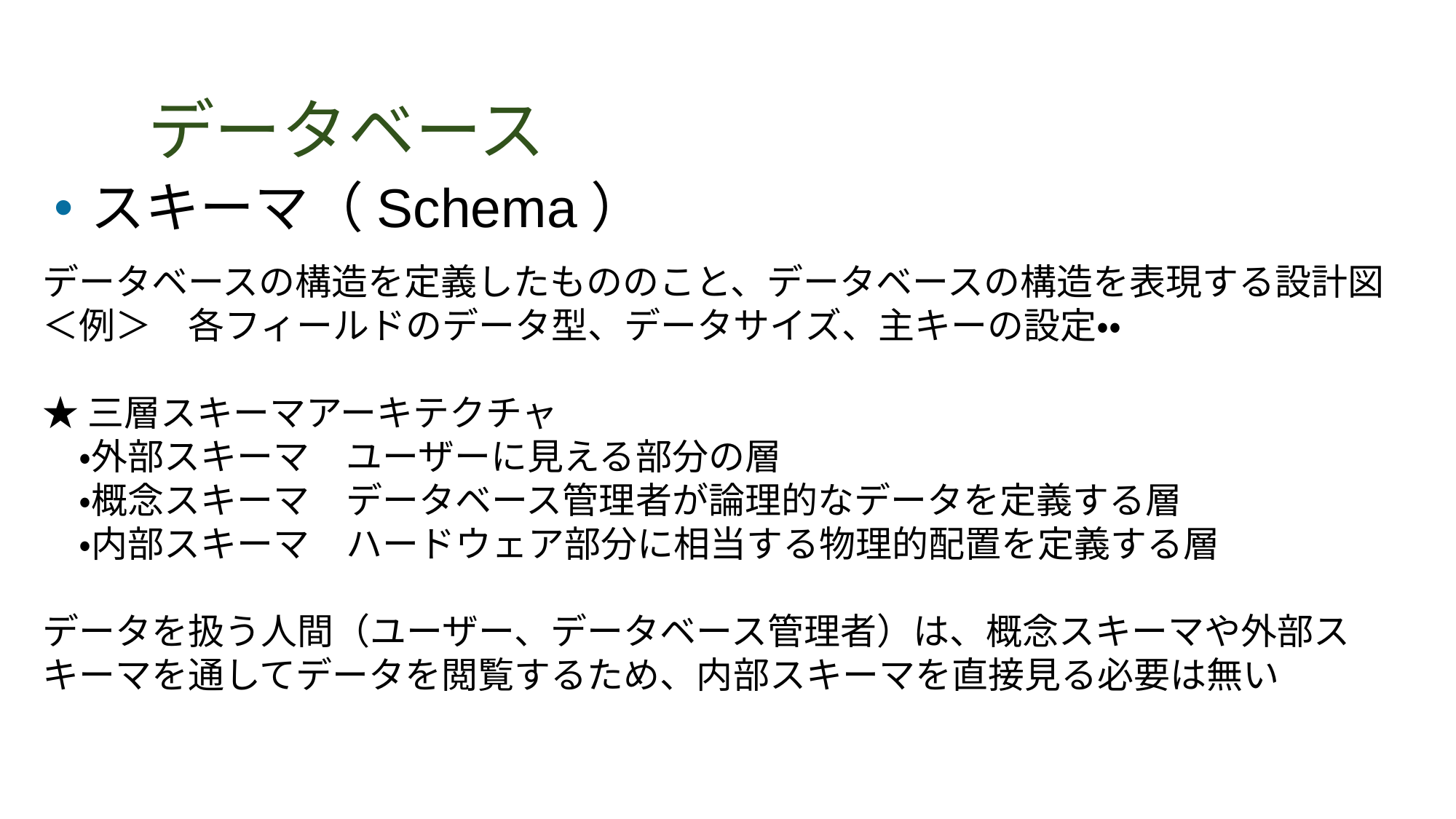

# データベース
スキーマ（Schema）

データベースの構造を定義したもののこと、データベースの構造を表現する設計図
＜例＞　各フィールドのデータ型、データサイズ、主キーの設定・・

★三層スキーマアーキテクチャ
　・外部スキーマ　ユーザーに見える部分の層
　・概念スキーマ　データベース管理者が論理的なデータを定義する層
　・内部スキーマ　ハードウェア部分に相当する物理的配置を定義する層

データを扱う人間（ユーザー、データベース管理者）は、概念スキーマや外部スキーマを通してデータを閲覧するため、内部スキーマを直接見る必要は無い